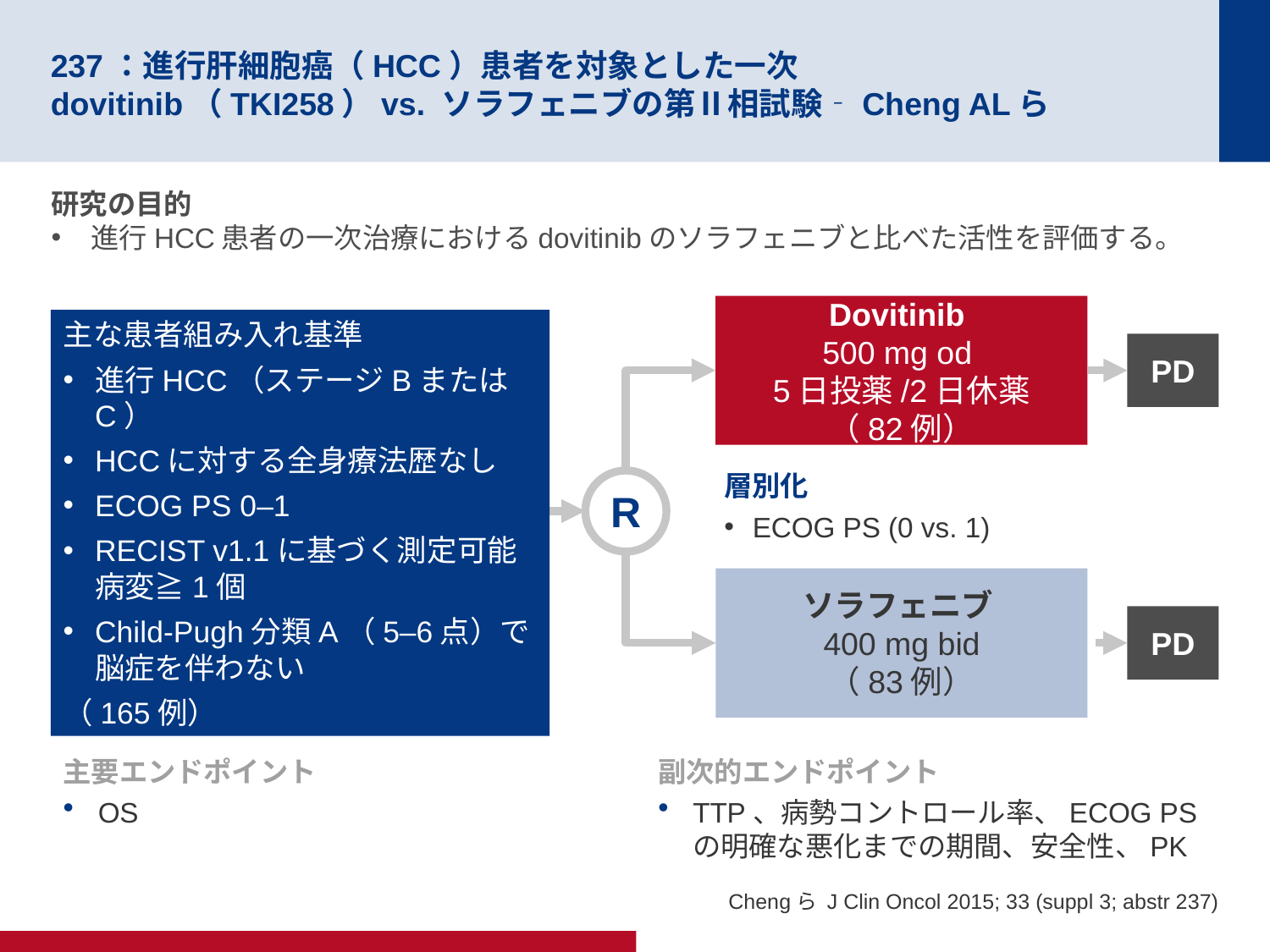

# 237：進行肝細胞癌（HCC）患者を対象とした一次dovitinib（TKI258）vs. ソラフェニブの第Ⅱ相試験‐Cheng ALら
研究の目的
進行HCC患者の一次治療におけるdovitinibのソラフェニブと比べた活性を評価する。
Dovitinib
500 mg od
5日投薬/2日休薬
（82例）
主な患者組み入れ基準
進行HCC（ステージBまたはC）
HCCに対する全身療法歴なし
ECOG PS 0–1
RECIST v1.1に基づく測定可能病変≧1個
Child-Pugh分類A（5–6点）で脳症を伴わない
（165例）
PD
層別化
ECOG PS (0 vs. 1)
R
ソラフェニブ
400 mg bid
（83例）
PD
主要エンドポイント
OS
副次的エンドポイント
TTP、病勢コントロール率、ECOG PSの明確な悪化までの期間、安全性、PK
Chengら J Clin Oncol 2015; 33 (suppl 3; abstr 237)